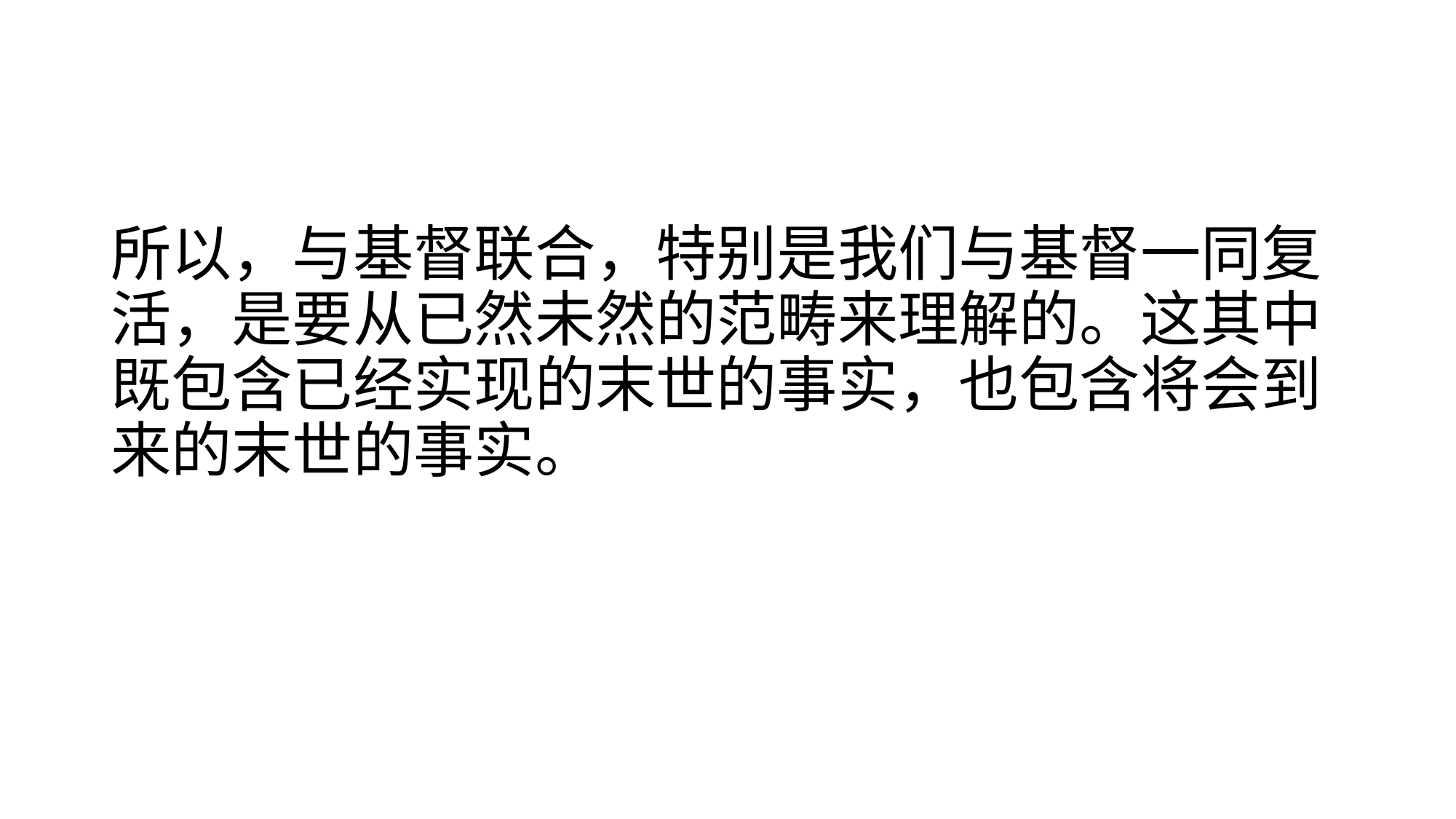

#
所以，与基督联合，特别是我们与基督一同复活，是要从已然未然的范畴来理解的。这其中既包含已经实现的末世的事实，也包含将会到来的末世的事实。